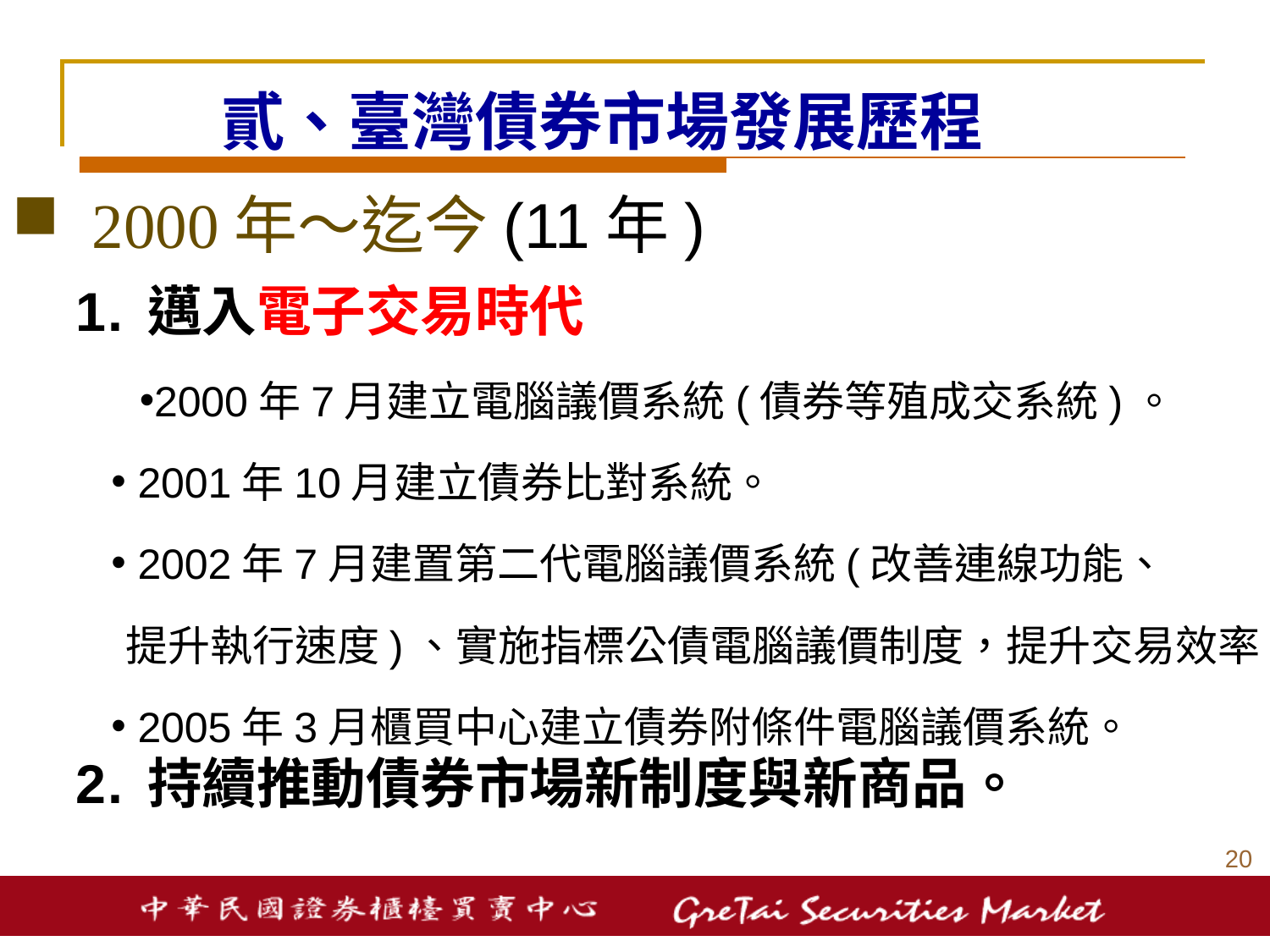

# 貳、臺灣債券市場發展歷程

2000年～迄今(11年)

邁入電子交易時代
2000年7月建立電腦議價系統(債券等殖成交系統)。
2001年10月建立債券比對系統。
2002年7月建置第二代電腦議價系統(改善連線功能、
提升執行速度)、實施指標公債電腦議價制度，提升交易效率。
2005年3月櫃買中心建立債券附條件電腦議價系統。
持續推動債券市場新制度與新商品。
20